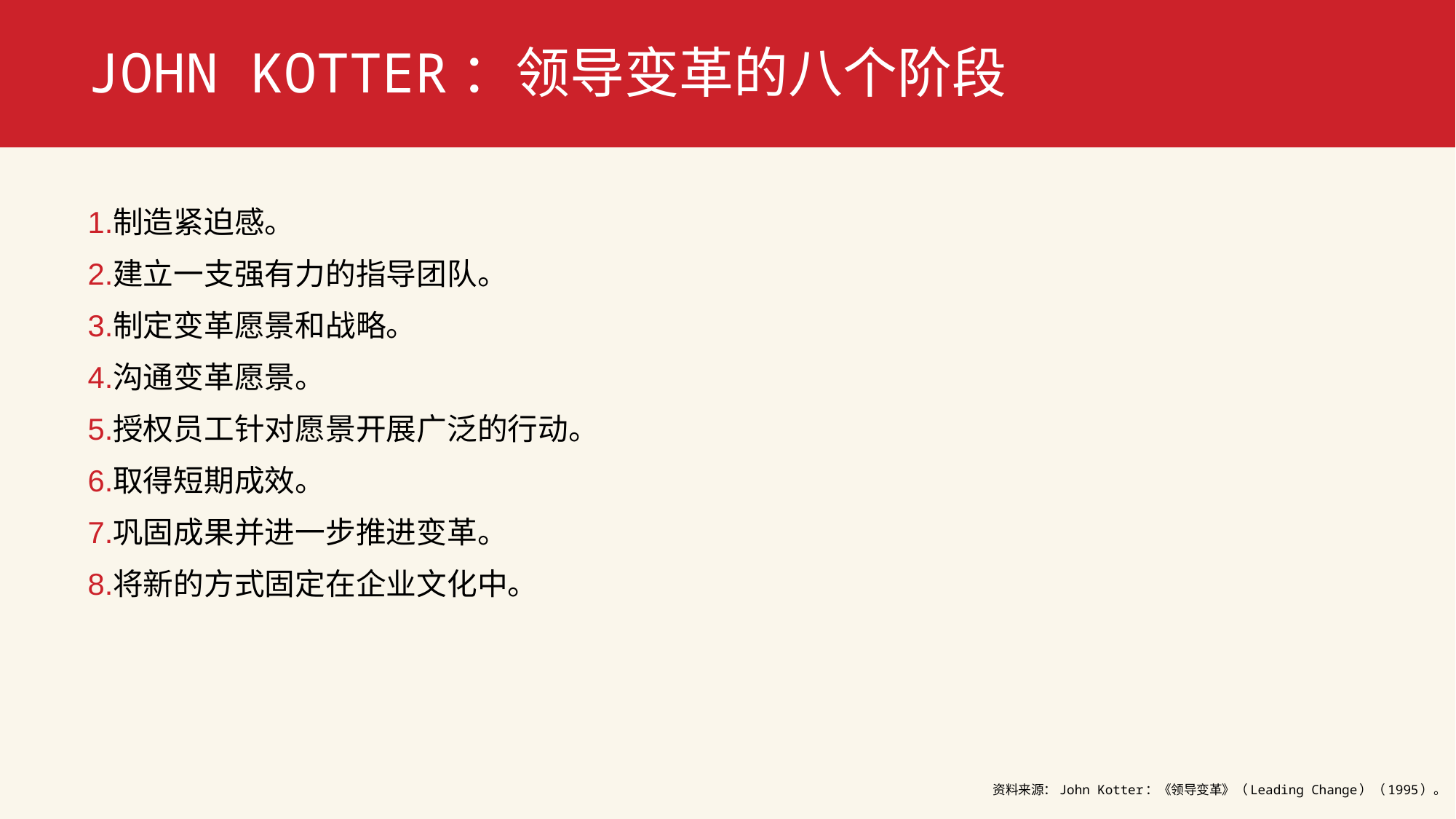

# John Kotter：领导变革的八个阶段
制造紧迫感。
建立一支强有力的指导团队。
制定变革愿景和战略。
沟通变革愿景。
授权员工针对愿景开展广泛的行动。
取得短期成效。
巩固成果并进一步推进变革。
将新的方式固定在企业文化中。
资料来源：John Kotter：《领导变革》（Leading Change）（1995）。